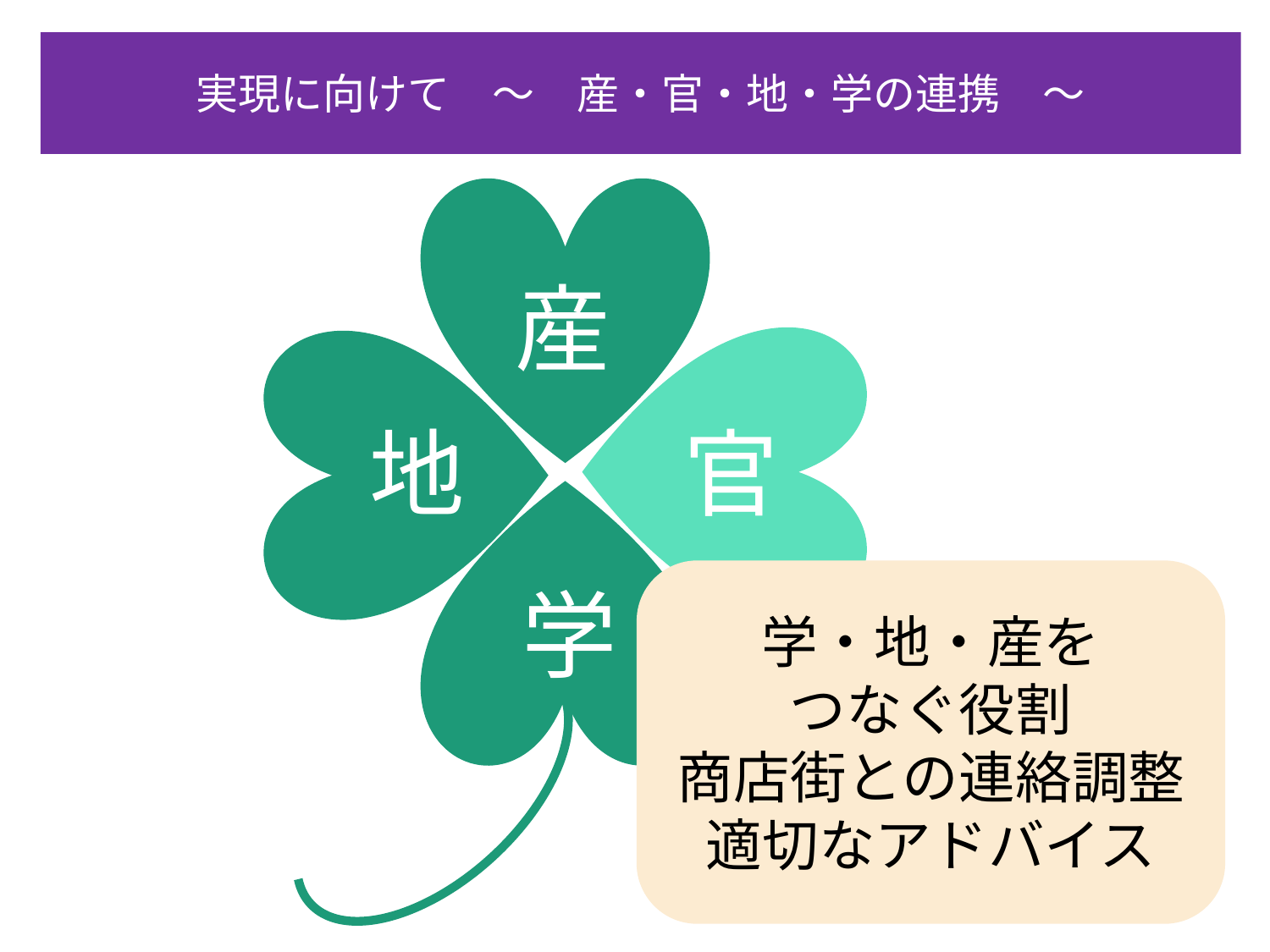

実現に向けて　～　産・官・地・学の連携　～

産

地
官

学・地・産を
つなぐ役割
商店街との連絡調整
適切なアドバイス
学